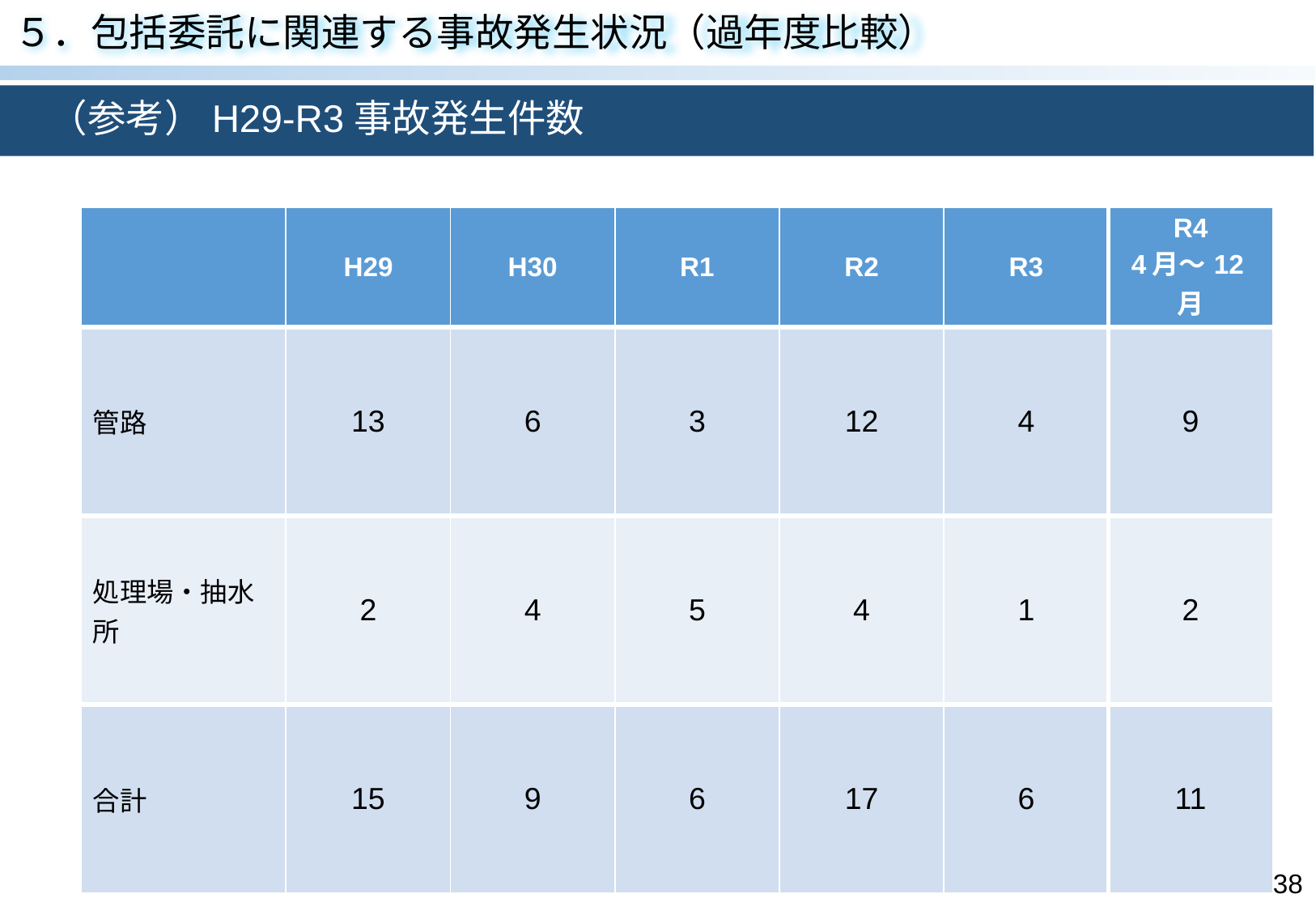

５．包括委託に関連する事故発生状況（過年度比較）

　（参考）H29-R3事故発生件数
|  | H29 | H30 | R1 | R2 | R3 | R4 4月～12月 |
| --- | --- | --- | --- | --- | --- | --- |
| 管路 | 13 | 6 | 3 | 12 | 4 | 9 |
| 処理場・抽水所 | 2 | 4 | 5 | 4 | 1 | 2 |
| 合計 | 15 | 9 | 6 | 17 | 6 | 11 |
38